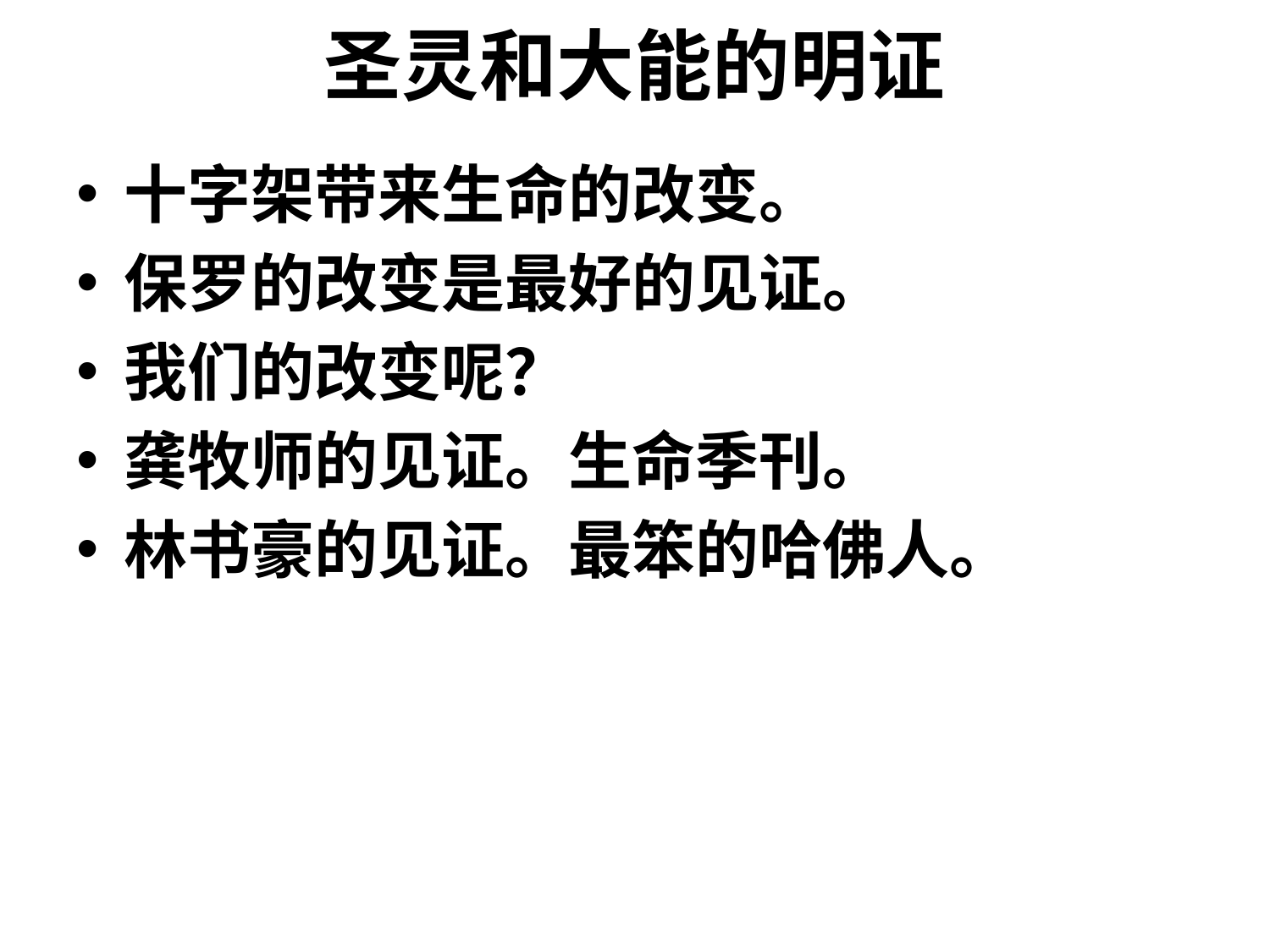

# 圣灵和大能的明证
十字架带来生命的改变。
保罗的改变是最好的见证。
我们的改变呢？
龚牧师的见证。生命季刊。
林书豪的见证。最笨的哈佛人。